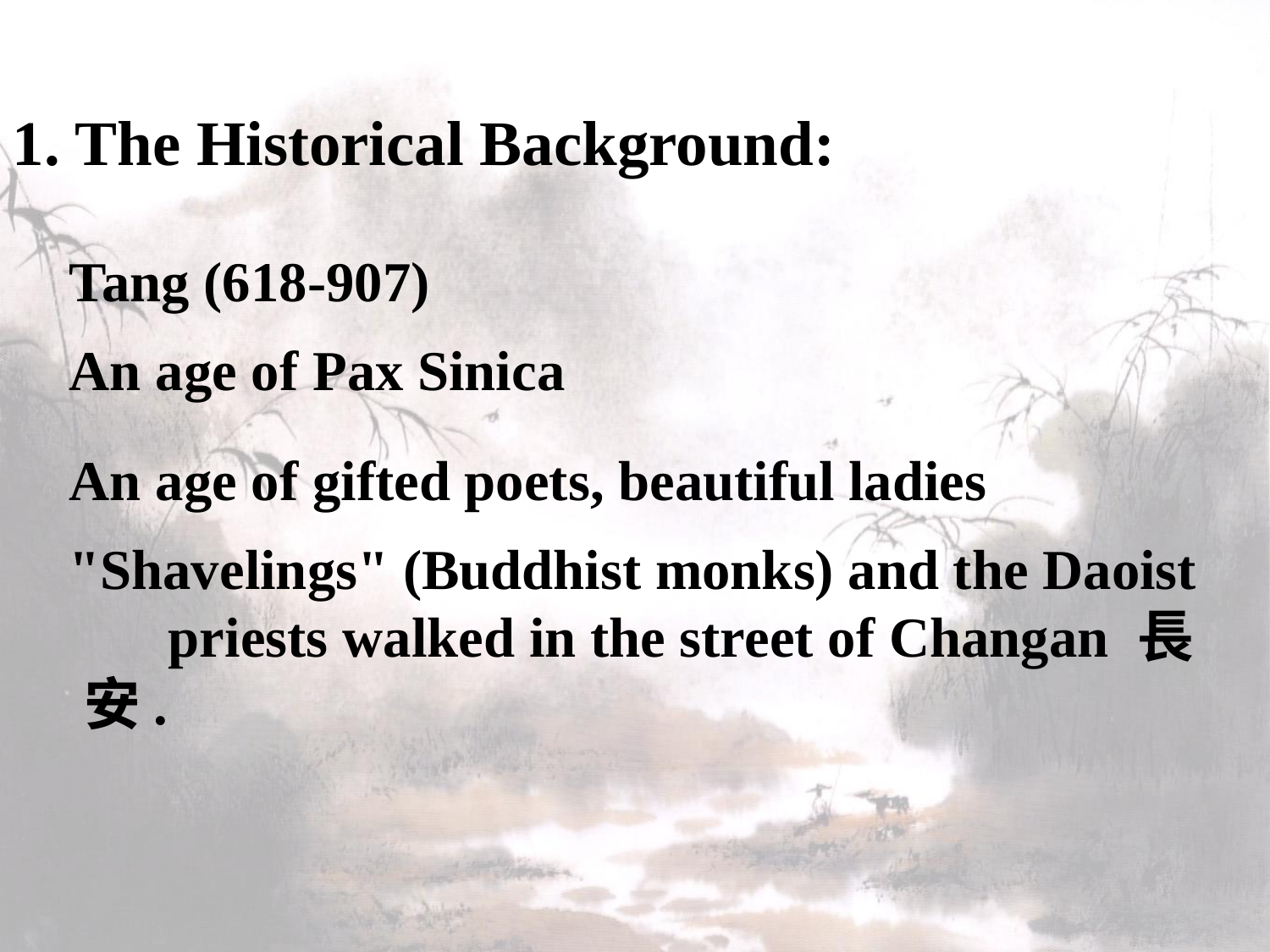

1. The Historical Background:

    Tang (618-907)
    An age of Pax Sinica
    An age of gifted poets, beautiful ladies
    "Shavelings" (Buddhist monks) and the Daoist
           priests walked in the street of Changan 長安.